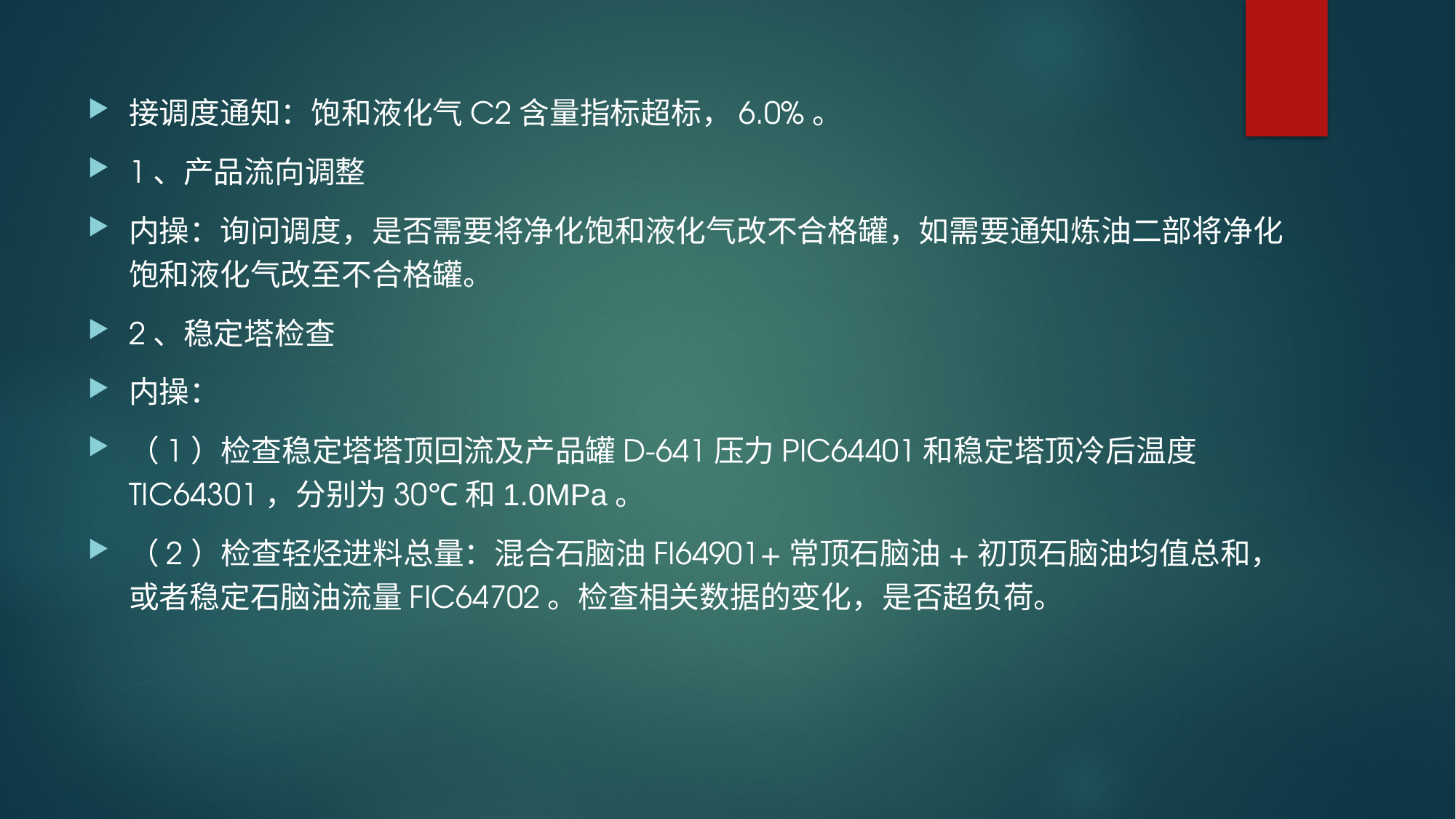

接调度通知：饱和液化气C2含量指标超标，6.0%。
1、产品流向调整
内操：询问调度，是否需要将净化饱和液化气改不合格罐，如需要通知炼油二部将净化饱和液化气改至不合格罐。
2、稳定塔检查
内操：
（1）检查稳定塔塔顶回流及产品罐D-641压力PIC64401和稳定塔顶冷后温度TIC64301，分别为30℃和1.0MPa。
（2）检查轻烃进料总量：混合石脑油FI64901+常顶石脑油+初顶石脑油均值总和，或者稳定石脑油流量FIC64702。检查相关数据的变化，是否超负荷。